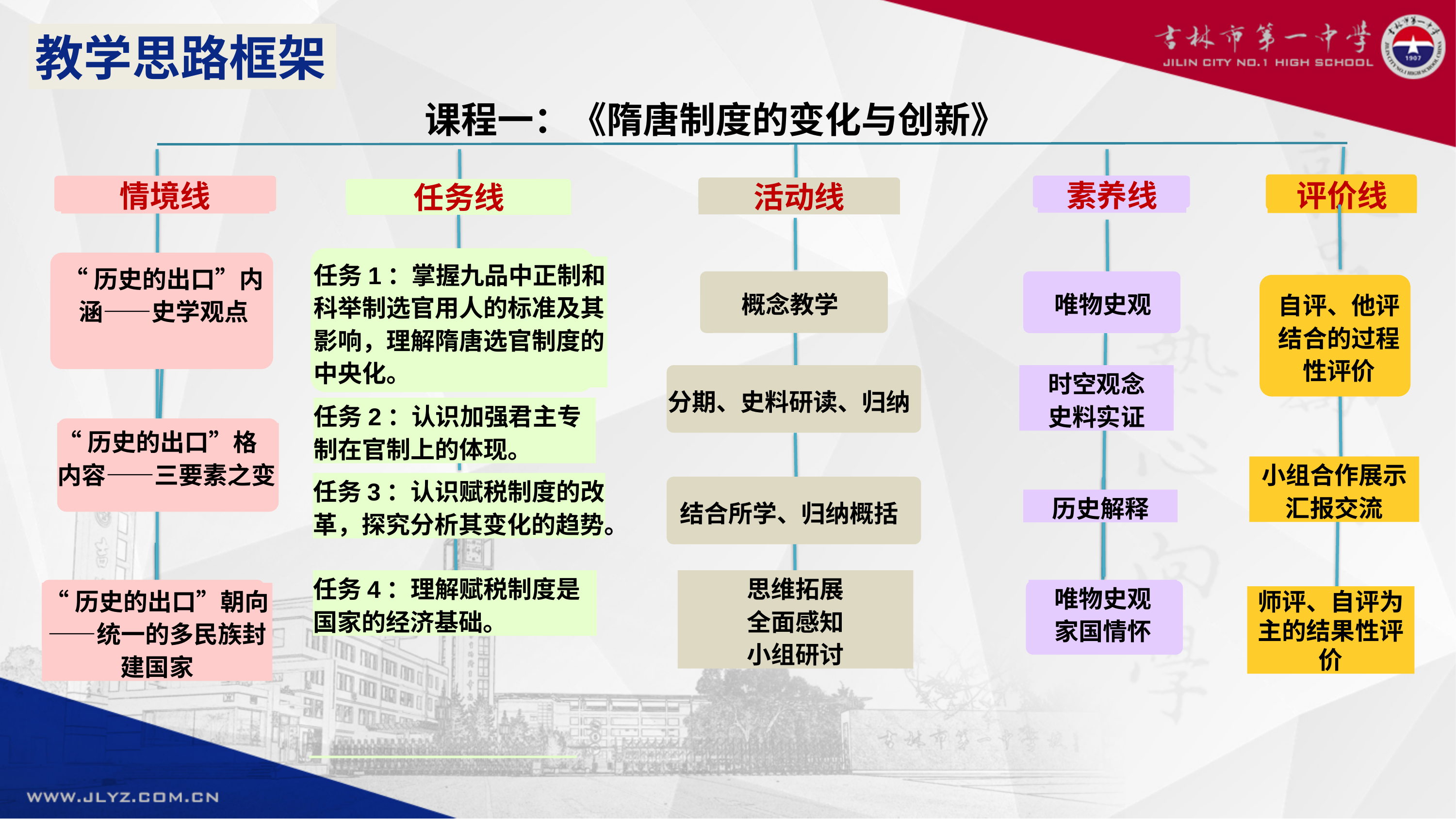

教学思路框架
课程一：《隋唐制度的变化与创新》

评价线

情境线

素养线

活动线

任务线

“历史的出口”内涵——史学观点
任务1：掌握九品中正制和科举制选官用人的标准及其影响，理解隋唐选官制度的中央化。

唯物史观

自评、他评结合的过程性评价
概念教学
时空观念
史料实证

分期、史料研读、归纳
任务2：认识加强君主专制在官制上的体现。

“历史的出口”格内容——三要素之变
小组合作展示汇报交流
任务3：认识赋税制度的改革，探究分析其变化的趋势。

结合所学、归纳概括
历史解释
思维拓展
全面感知
小组研讨
任务4：理解赋税制度是国家的经济基础。

唯物史观
家国情怀

“历史的出口”朝向——统一的多民族封建国家
师评、自评为主的结果性评价